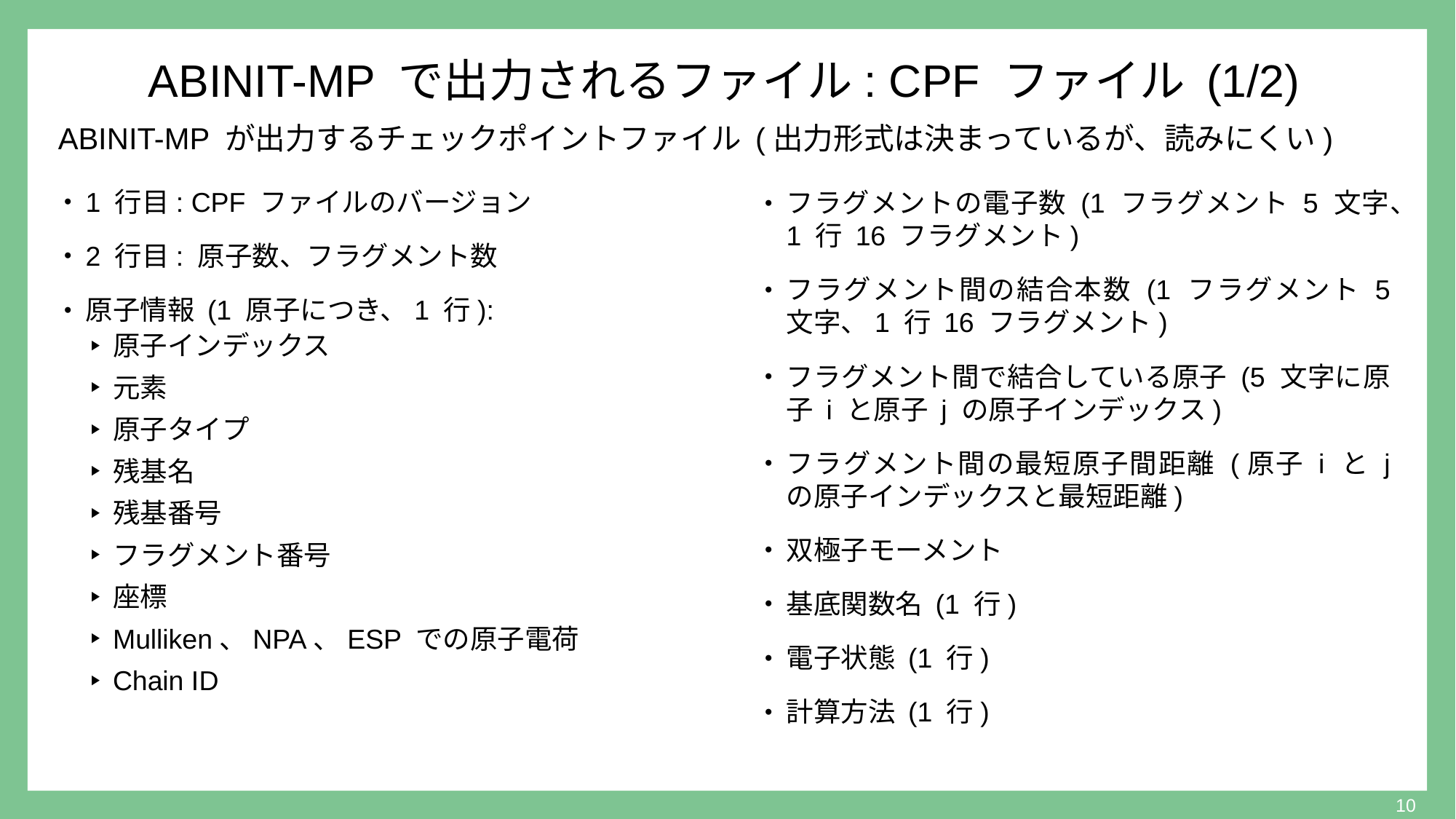

# ABINIT-MP で出力されるファイル: CPF ファイル (1/2)
ABINIT-MP が出力するチェックポイントファイル (出力形式は決まっているが、読みにくい)
1 行目: CPF ファイルのバージョン
2 行目: 原子数、フラグメント数
原子情報 (1 原子につき、1 行):
原子インデックス
元素
原子タイプ
残基名
残基番号
フラグメント番号
座標
Mulliken、NPA、ESP での原子電荷
Chain ID
フラグメントの電子数 (1 フラグメント 5 文字、1 行 16 フラグメント)
フラグメント間の結合本数 (1 フラグメント 5 文字、1 行 16 フラグメント)
フラグメント間で結合している原子 (5 文字に原子 i と原子 j の原子インデックス)
フラグメント間の最短原子間距離 (原子 i と j の原子インデックスと最短距離)
双極子モーメント
基底関数名 (1 行)
電子状態 (1 行)
計算方法 (1 行)
10